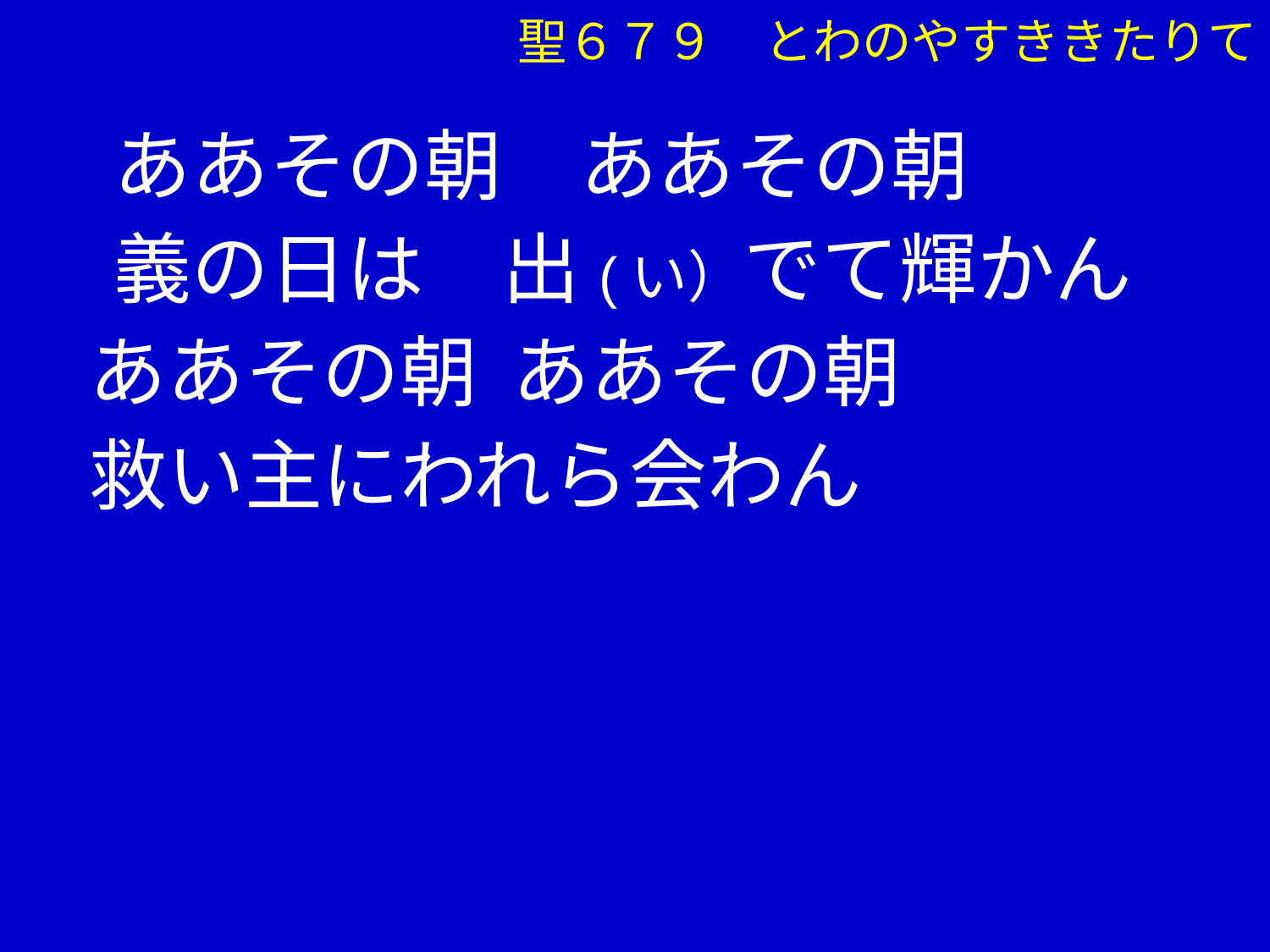

聖６７９　とわのやすききたりて
　 ああその朝　ああその朝
　 義の日は　出(い）でて輝かん
   ああその朝  ああその朝
   救い主にわれら会わん